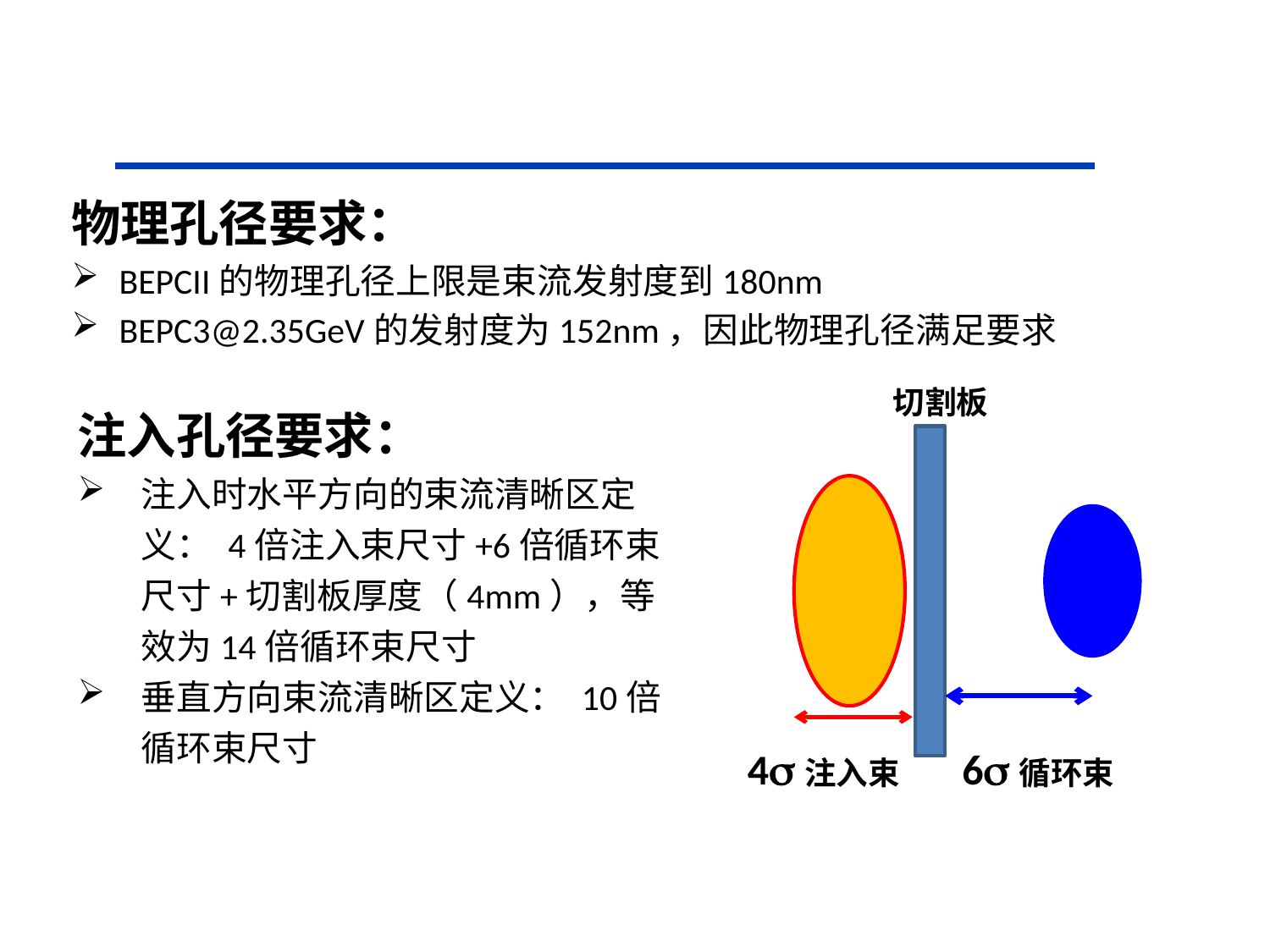

物理孔径要求：
BEPCII的物理孔径上限是束流发射度到180nm
BEPC3@2.35GeV的发射度为152nm，因此物理孔径满足要求
切割板
注入孔径要求：
注入时水平方向的束流清晰区定义： 4倍注入束尺寸+6倍循环束尺寸+切割板厚度（4mm），等效为14倍循环束尺寸
垂直方向束流清晰区定义： 10倍循环束尺寸

6σ循环束
4σ注入束